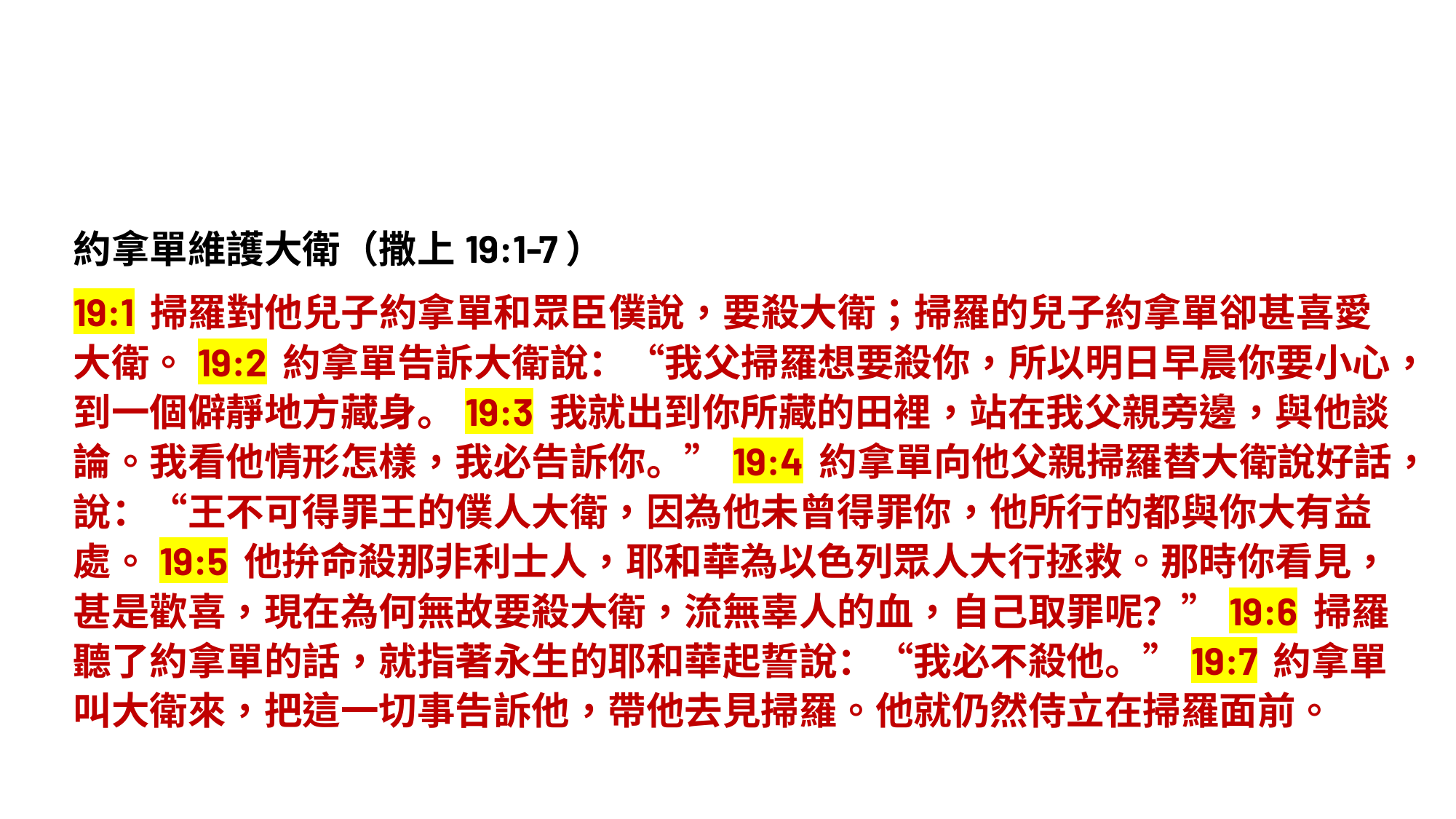

約拿單維護大衛（撒上19:1-7）
19:1 掃羅對他兒子約拿單和眾臣僕說，要殺大衛；掃羅的兒子約拿單卻甚喜愛大衛。19:2 約拿單告訴大衛說：“我父掃羅想要殺你，所以明日早晨你要小心，到一個僻靜地方藏身。19:3 我就出到你所藏的田裡，站在我父親旁邊，與他談論。我看他情形怎樣，我必告訴你。”19:4 約拿單向他父親掃羅替大衛說好話，說：“王不可得罪王的僕人大衛，因為他未曾得罪你，他所行的都與你大有益處。19:5 他拚命殺那非利士人，耶和華為以色列眾人大行拯救。那時你看見，甚是歡喜，現在為何無故要殺大衛，流無辜人的血，自己取罪呢？”19:6 掃羅聽了約拿單的話，就指著永生的耶和華起誓說：“我必不殺他。”19:7 約拿單叫大衛來，把這一切事告訴他，帶他去見掃羅。他就仍然侍立在掃羅面前。